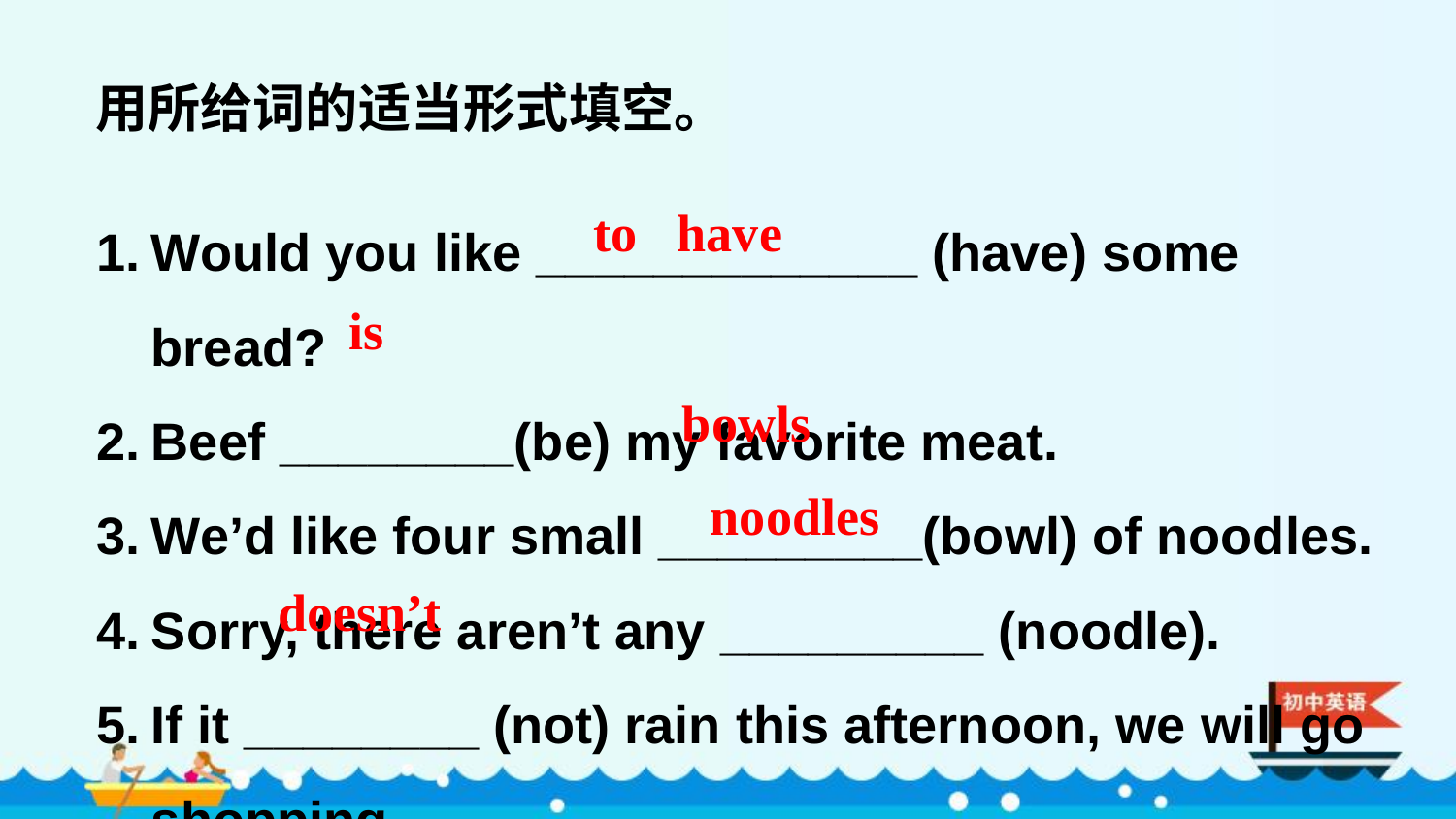

用所给词的适当形式填空。
Would you like _____________ (have) some bread?
Beef ________(be) my favorite meat.
We’d like four small _________(bowl) of noodles.
Sorry, there aren’t any _________ (noodle).
If it ________ (not) rain this afternoon, we will go shopping.
 to   have
 is
 bowls
 noodles
doesn’t